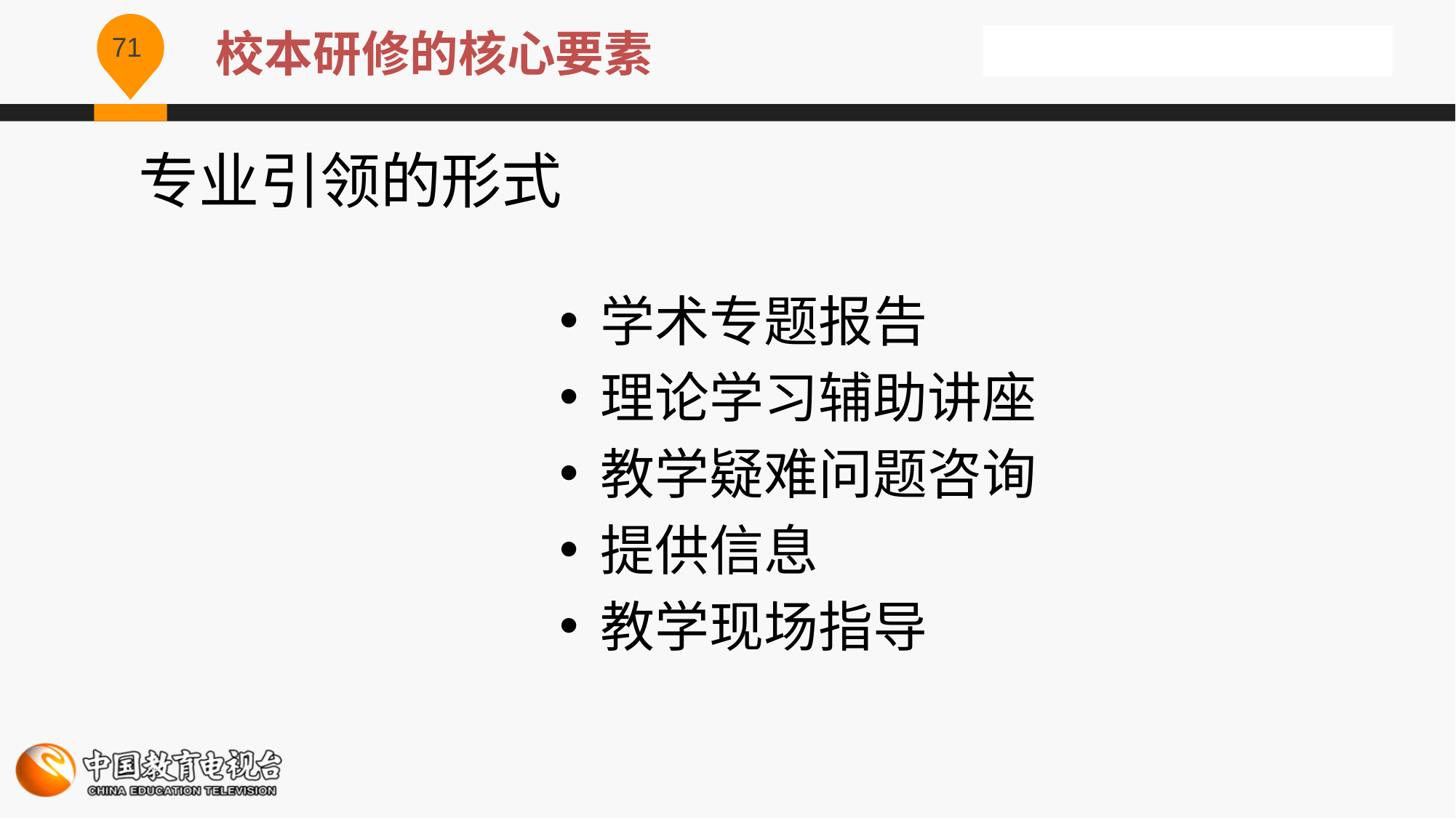

校本研修的核心要素
# 专业引领的形式
学术专题报告
理论学习辅助讲座
教学疑难问题咨询
提供信息
教学现场指导